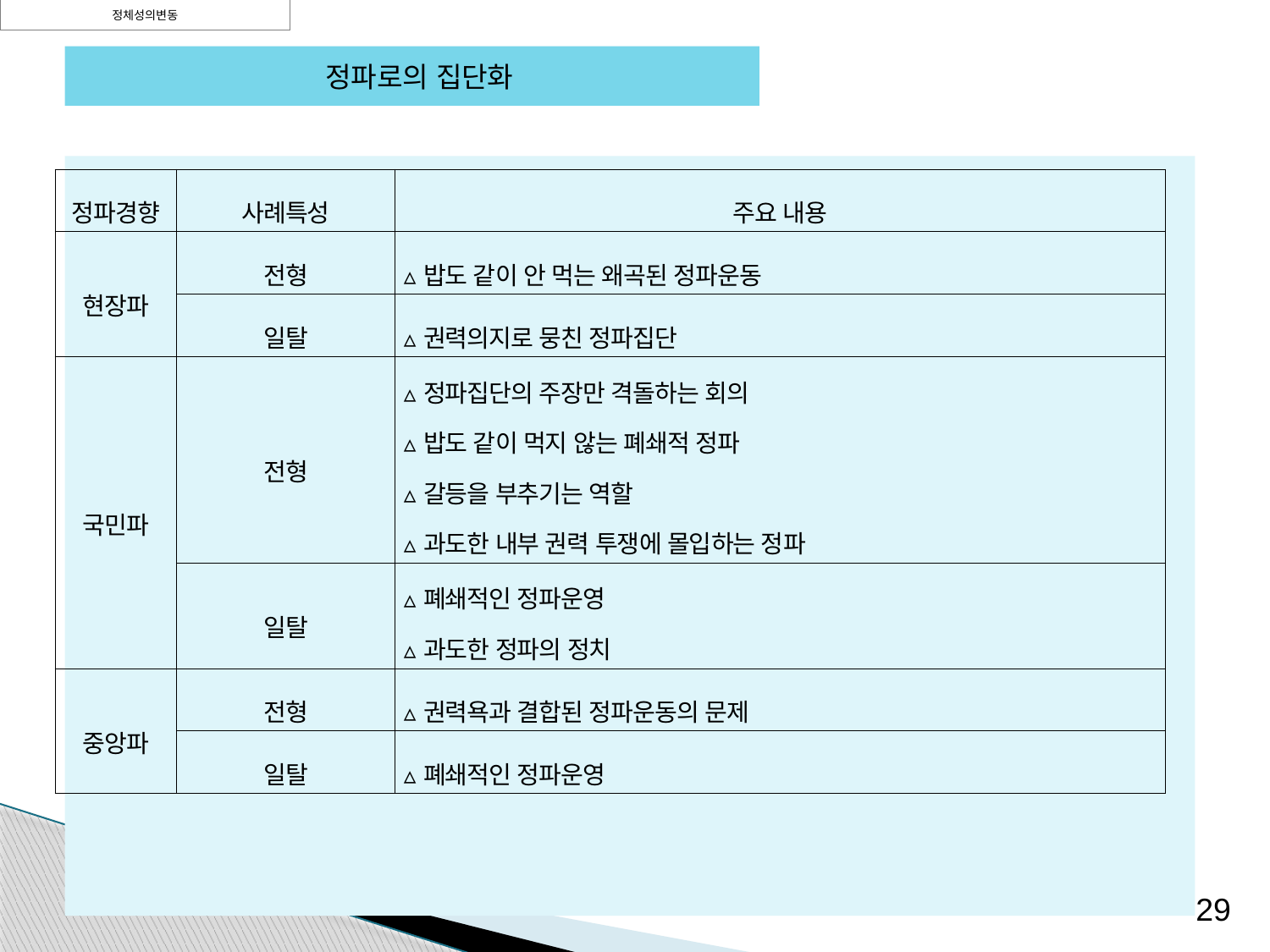

정체성의변동
|  |  |  |
| --- | --- | --- |
| 정파경향 | 사례특성 | 주요 내용 |
| 현장파 | 전형 | ▵밥도 같이 안 먹는 왜곡된 정파운동 |
|  | 일탈 | ▵권력의지로 뭉친 정파집단 |
| 국민파 | 전형 | ▵정파집단의 주장만 격돌하는 회의 ▵밥도 같이 먹지 않는 폐쇄적 정파 ▵갈등을 부추기는 역할 ▵과도한 내부 권력 투쟁에 몰입하는 정파 |
|  | 일탈 | ▵폐쇄적인 정파운영 ▵과도한 정파의 정치 |
| 중앙파 | 전형 | ▵권력욕과 결합된 정파운동의 문제 |
|  | 일탈 | ▵폐쇄적인 정파운영 |
 정파로의 집단화

29